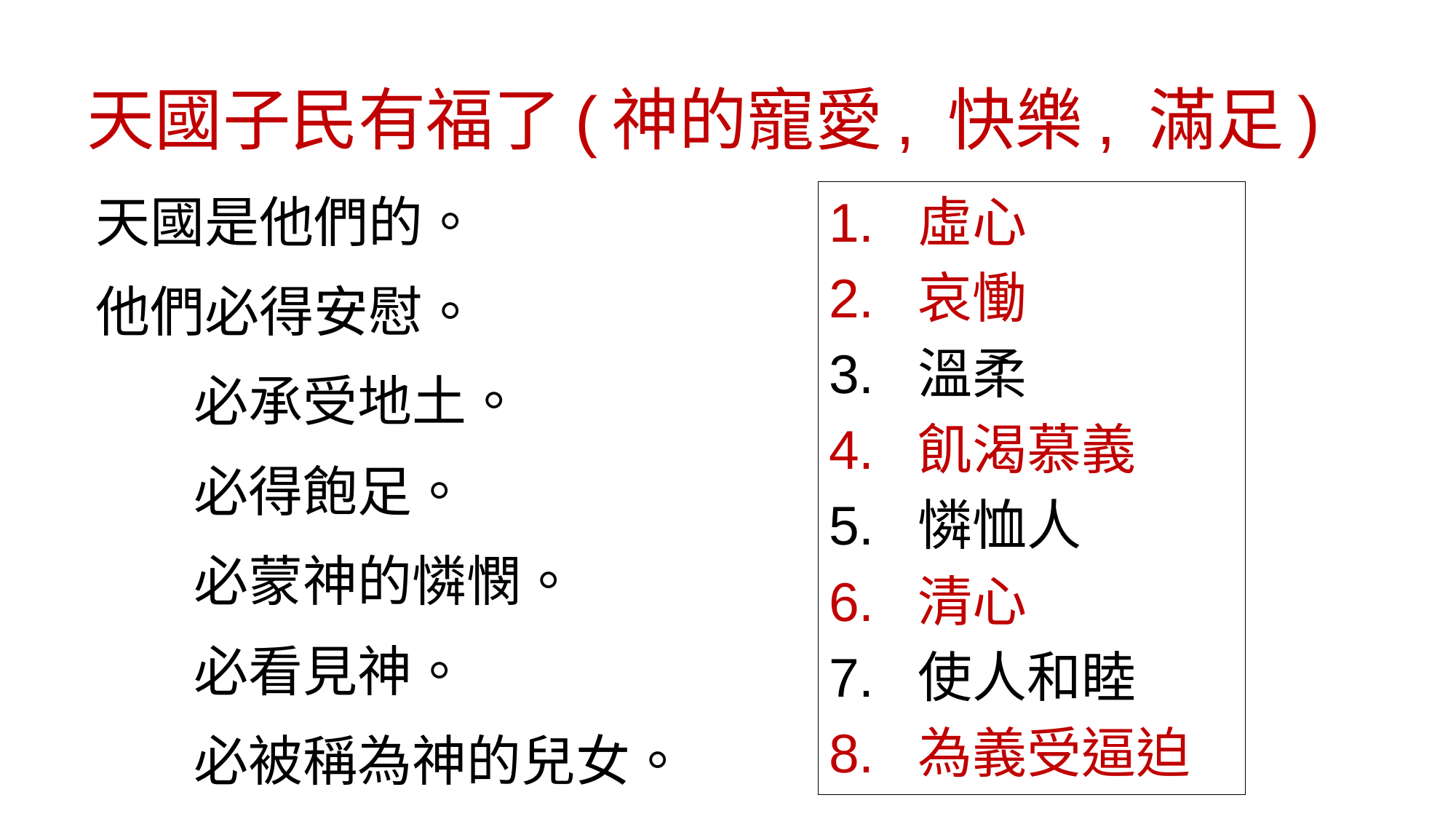

# 天國子民有福了(神的寵愛, 快樂, 滿足)
天國是他們的。
他們必得安慰。
       必承受地土。
       必得飽足。
       必蒙神的憐憫。
       必看見神。
       必被稱為神的兒女。

虛心
哀慟
溫柔
飢渴慕義
憐恤人
清心
使人和睦
為義受逼迫